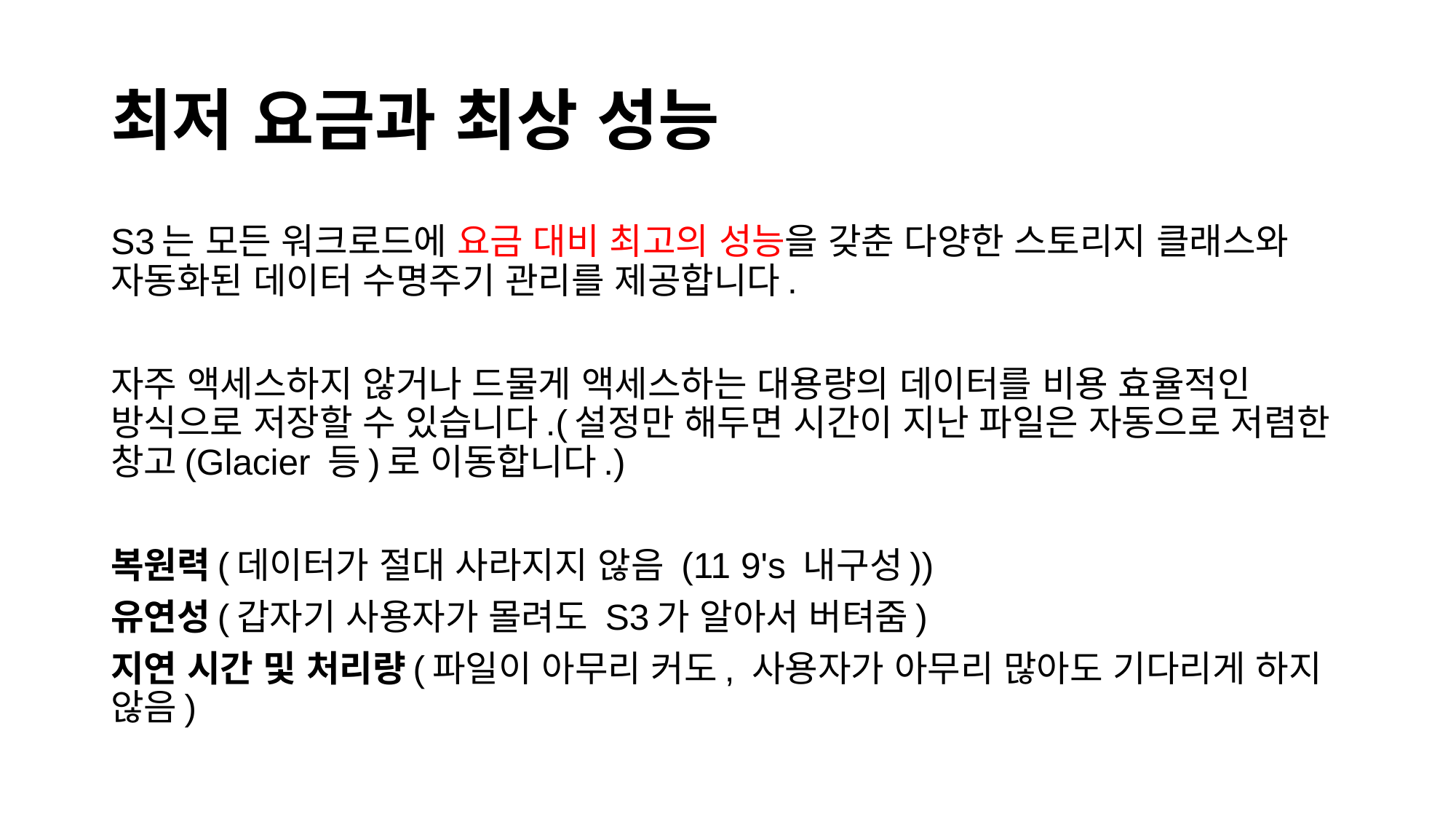

# 최저 요금과 최상 성능
S3는 모든 워크로드에 요금 대비 최고의 성능을 갖춘 다양한 스토리지 클래스와 자동화된 데이터 수명주기 관리를 제공합니다.

자주 액세스하지 않거나 드물게 액세스하는 대용량의 데이터를 비용 효율적인 방식으로 저장할 수 있습니다.(설정만 해두면 시간이 지난 파일은 자동으로 저렴한 창고(Glacier 등)로 이동합니다.)

복원력(데이터가 절대 사라지지 않음 (11 9's 내구성))
유연성(갑자기 사용자가 몰려도 S3가 알아서 버텨줌)
지연 시간 및 처리량(파일이 아무리 커도, 사용자가 아무리 많아도 기다리게 하지 않음)